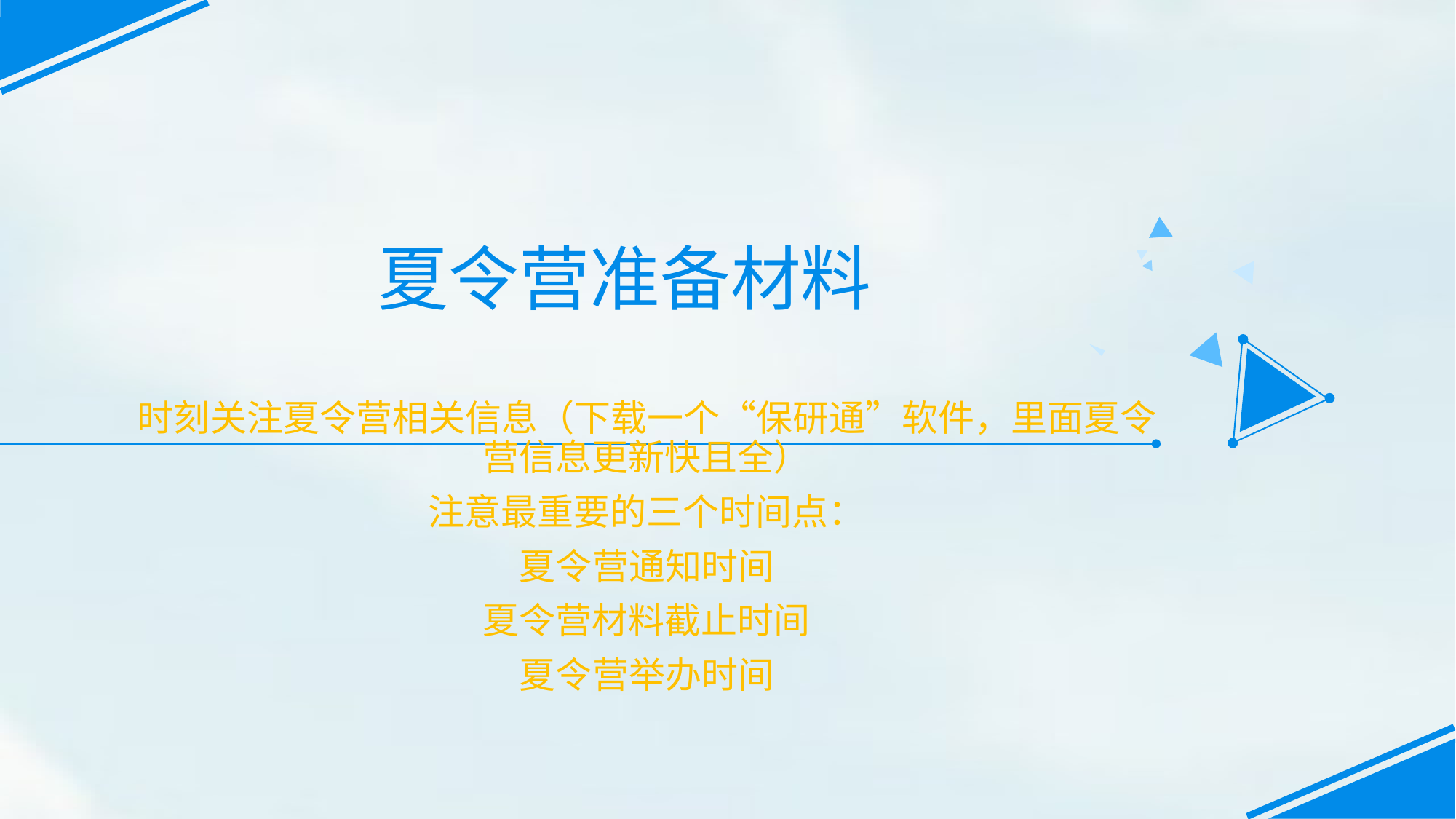

# 夏令营准备材料
时刻关注夏令营相关信息（下载一个“保研通”软件，里面夏令营信息更新快且全）
注意最重要的三个时间点：
夏令营通知时间
夏令营材料截止时间
夏令营举办时间